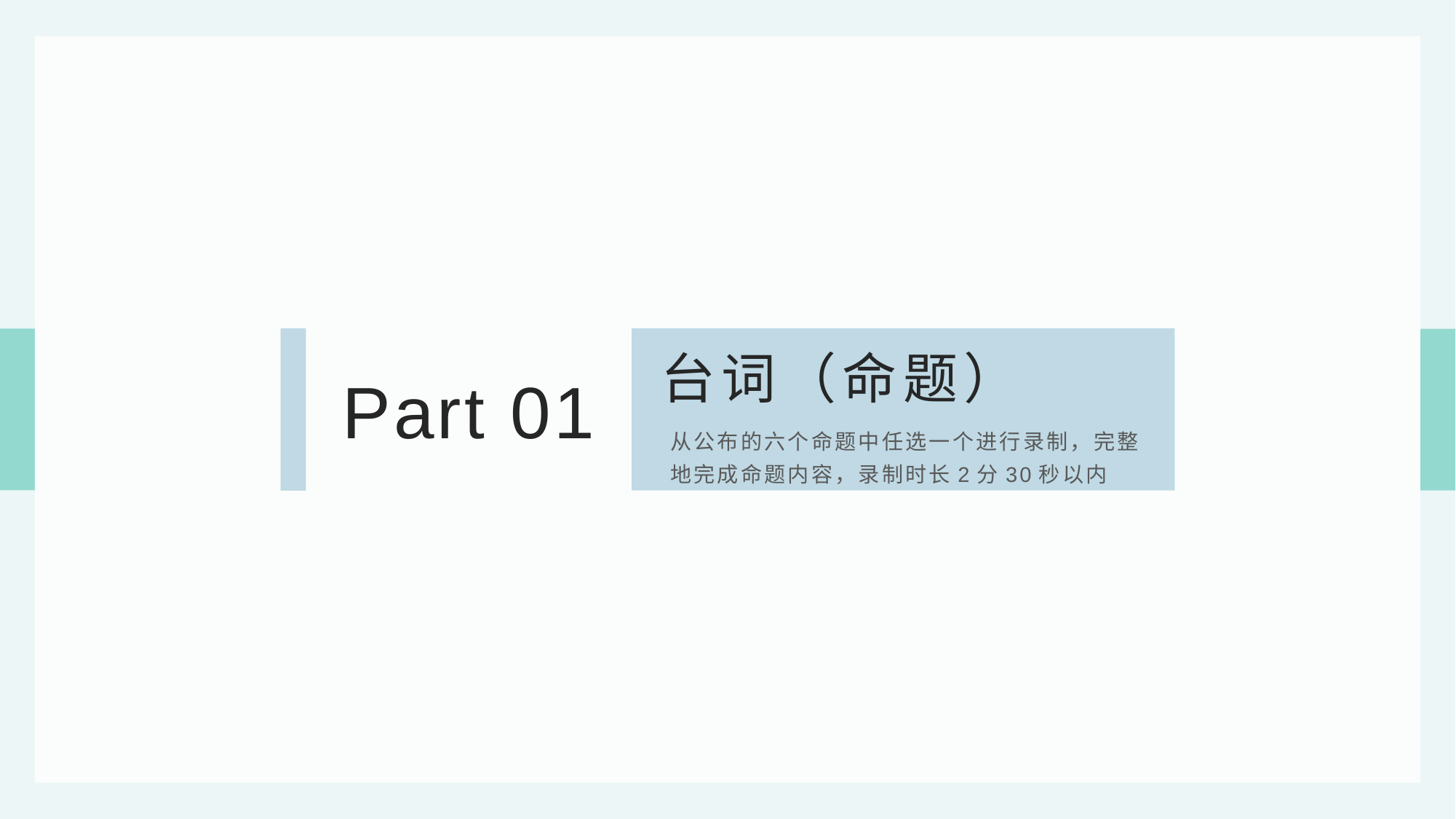

Part 01
台词（命题）

从公布的六个命题中任选一个进行录制，完整地完成命题内容，录制时长2分30秒以内